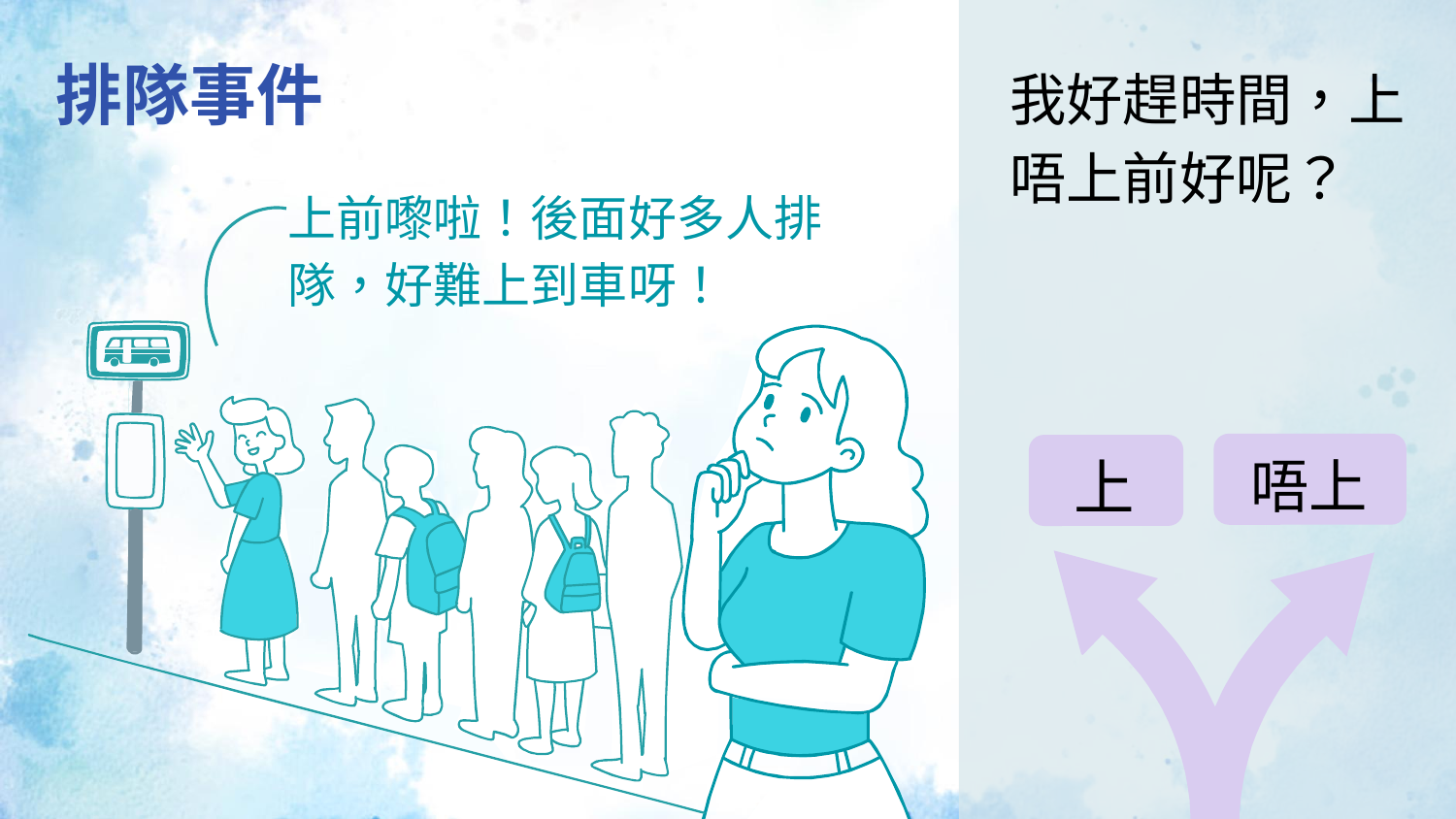

排隊事件
我好趕時間，上唔上前好呢？

上前嚟啦！後面好多人排隊，好難上到車呀！

唔上

上